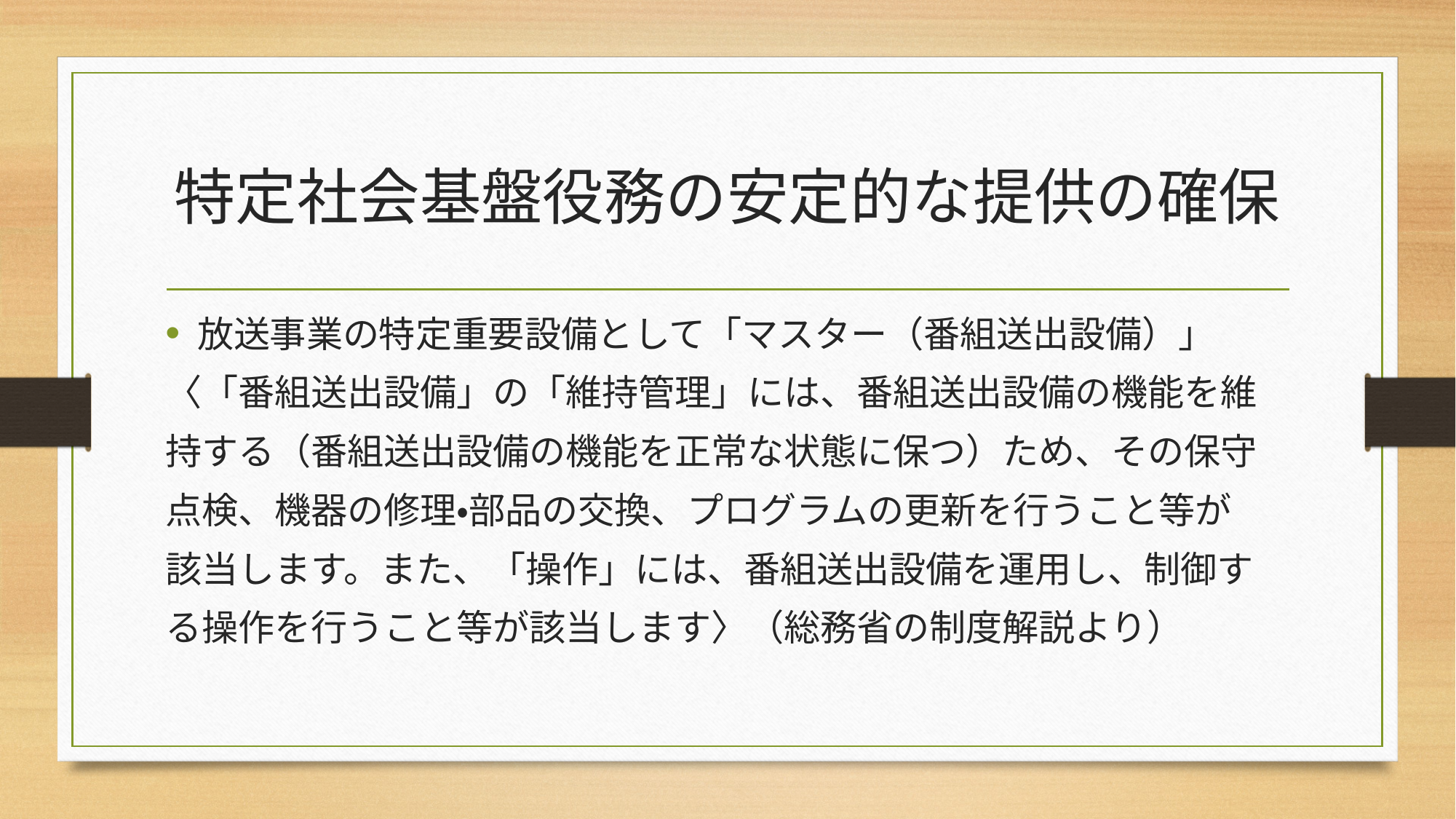

# 特定社会基盤役務の安定的な提供の確保
放送事業の特定重要設備として「マスター（番組送出設備）」
〈「番組送出設備」の「維持管理」には、番組送出設備の機能を維
持する（番組送出設備の機能を正常な状態に保つ）ため、その保守
点検、機器の修理・部品の交換、プログラムの更新を行うこと等が
該当します。また、「操作」には、番組送出設備を運用し、制御す
る操作を行うこと等が該当します〉（総務省の制度解説より）